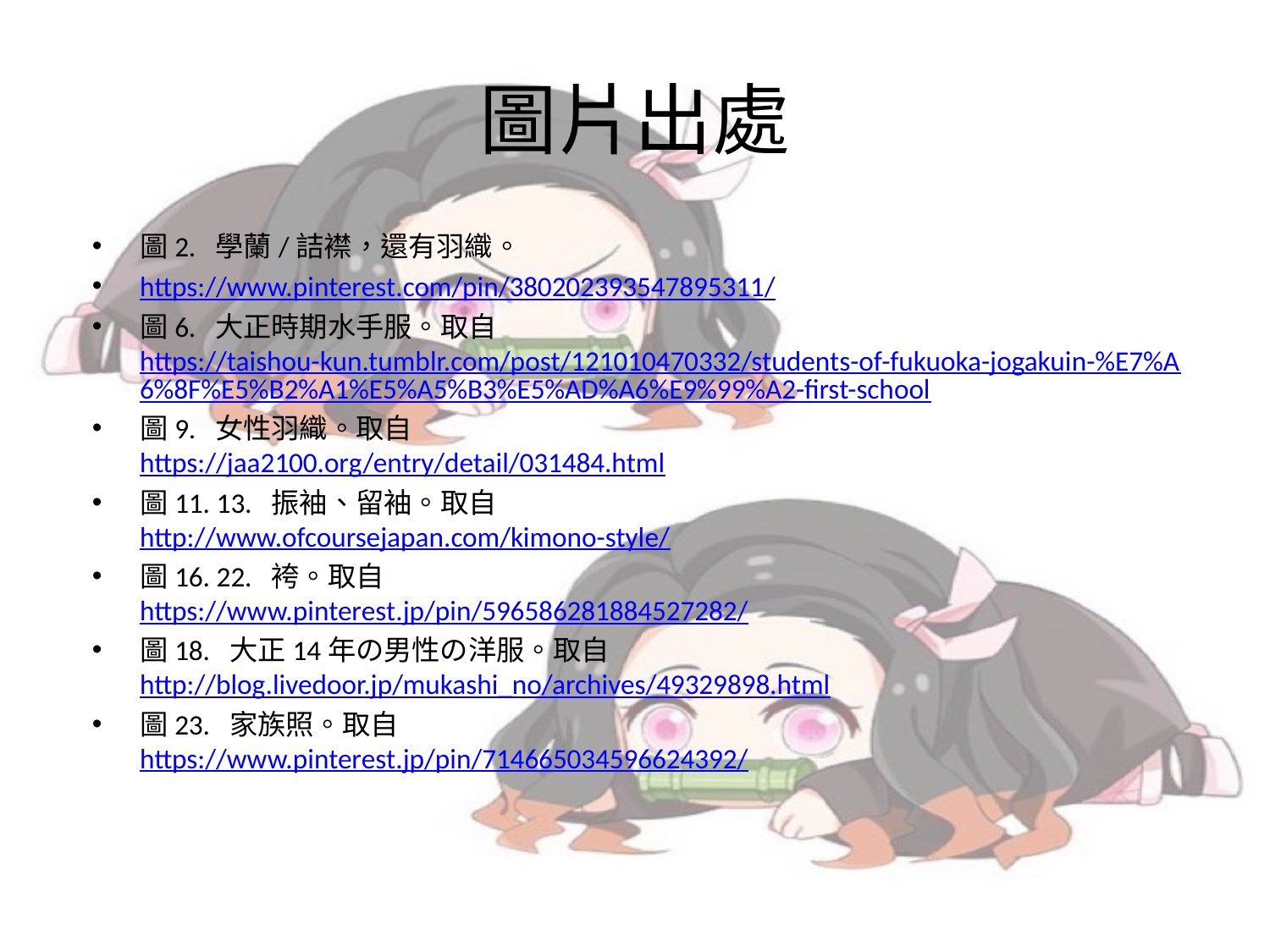

# 圖片出處
圖2.  學蘭/詰襟，還有羽織。
https://www.pinterest.com/pin/380202393547895311/
圖6.  大正時期水手服。取自
https://taishou-kun.tumblr.com/post/121010470332/students-of-fukuoka-jogakuin-%E7%A6%8F%E5%B2%A1%E5%A5%B3%E5%AD%A6%E9%99%A2-first-school
圖9.  女性羽織。取自
https://jaa2100.org/entry/detail/031484.html
圖11. 13.  振袖、留袖。取自
http://www.ofcoursejapan.com/kimono-style/
圖16. 22.  袴。取自
https://www.pinterest.jp/pin/596586281884527282/
圖18.  大正14年の男性の洋服。取自
http://blog.livedoor.jp/mukashi_no/archives/49329898.html
圖23.  家族照。取自
https://www.pinterest.jp/pin/714665034596624392/